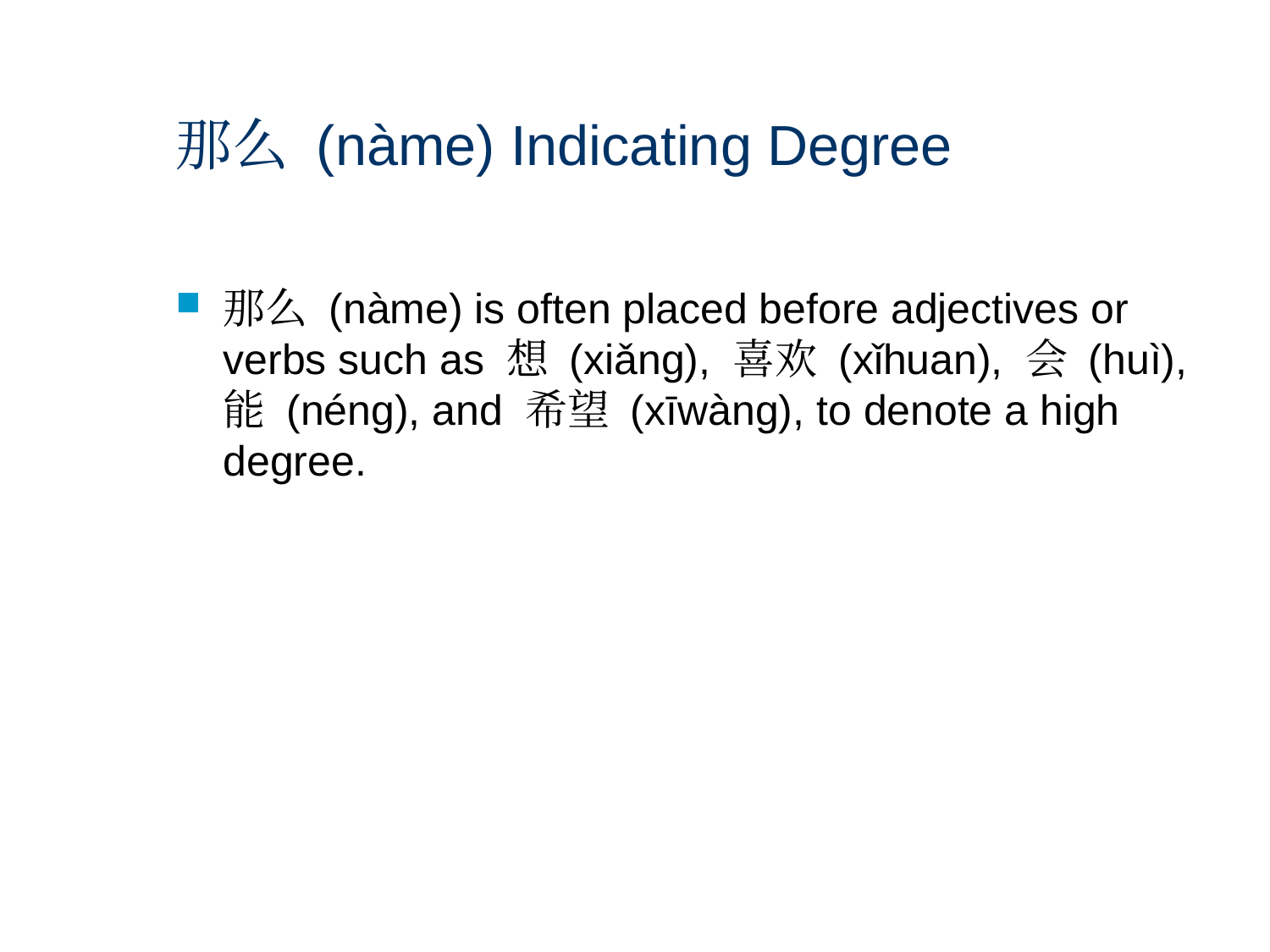

# 那么 (nàme) Indicating Degree
那么 (nàme) is often placed before adjectives or verbs such as 想 (xiǎng), 喜欢 (xǐhuan), 会 (huì), 能 (néng), and 希望 (xīwàng), to denote a high degree.